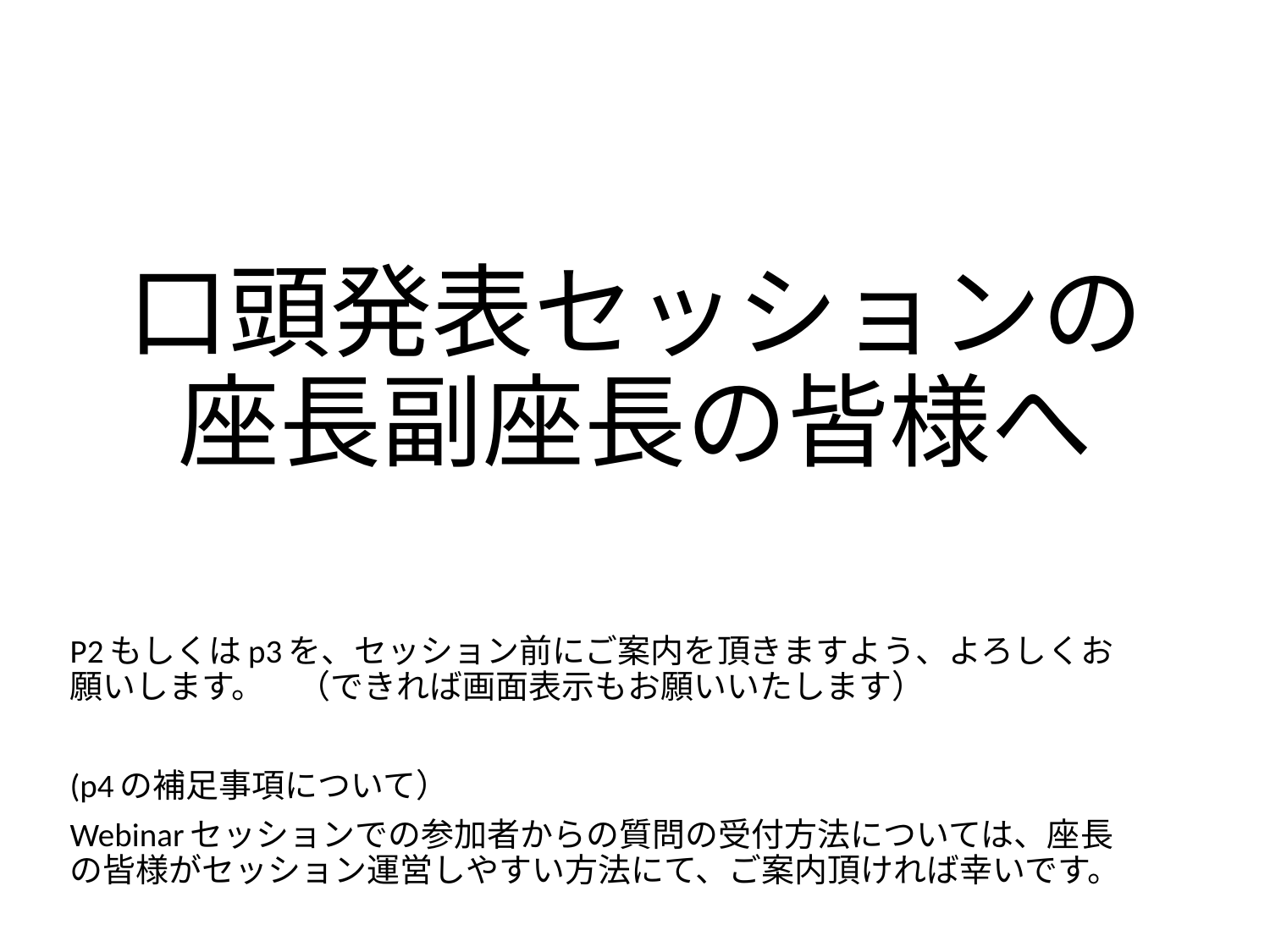

# 口頭発表セッションの 座長副座長の皆様へ
P2もしくはp3を、セッション前にご案内を頂きますよう、よろしくお願いします。　（できれば画面表示もお願いいたします）

(p4の補足事項について）
Webinarセッションでの参加者からの質問の受付方法については、座長の皆様がセッション運営しやすい方法にて、ご案内頂ければ幸いです。